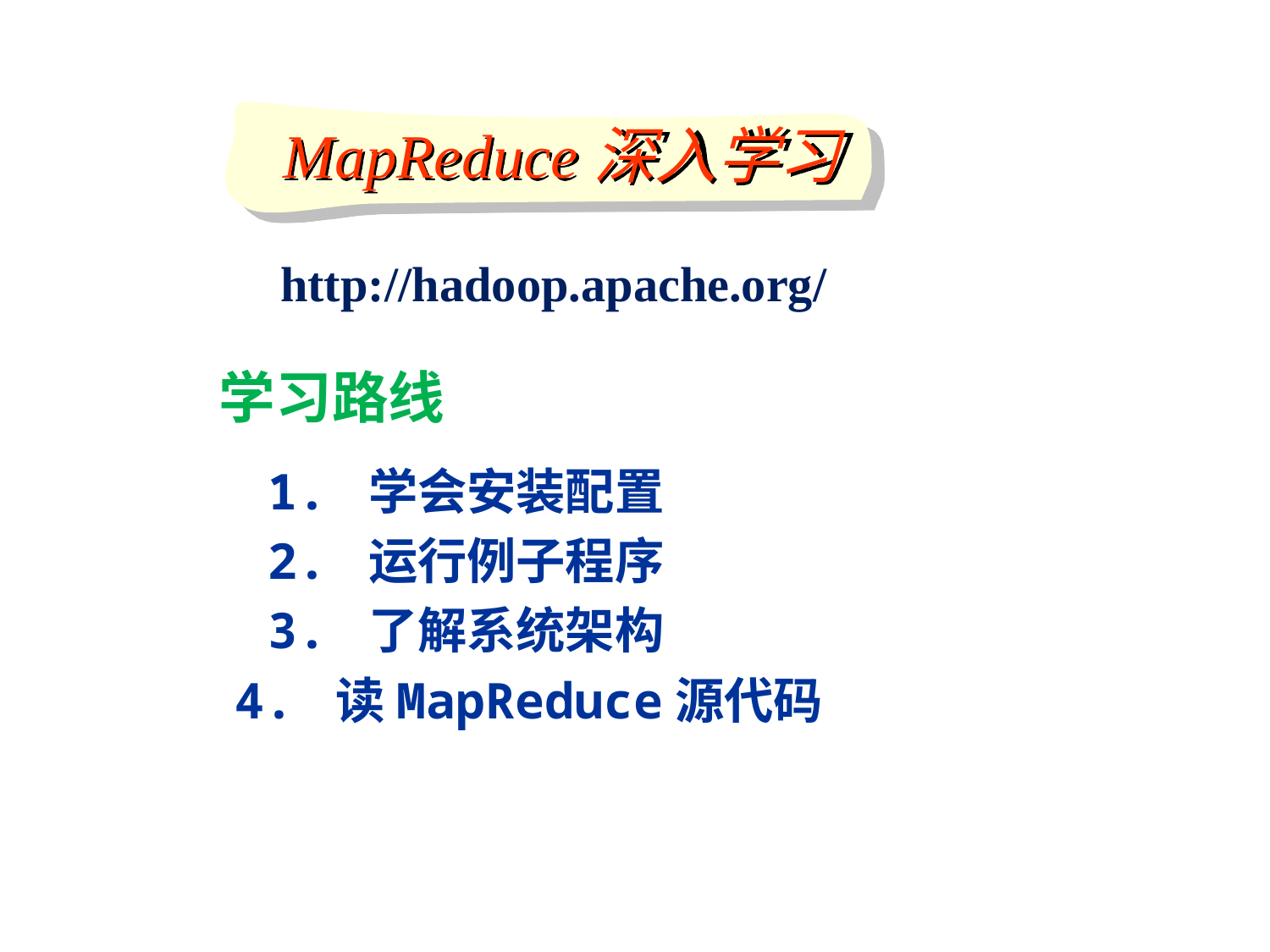

MapReduce深入学习
http://hadoop.apache.org/
学习路线
1. 学会安装配置
2. 运行例子程序
3. 了解系统架构
4. 读MapReduce源代码